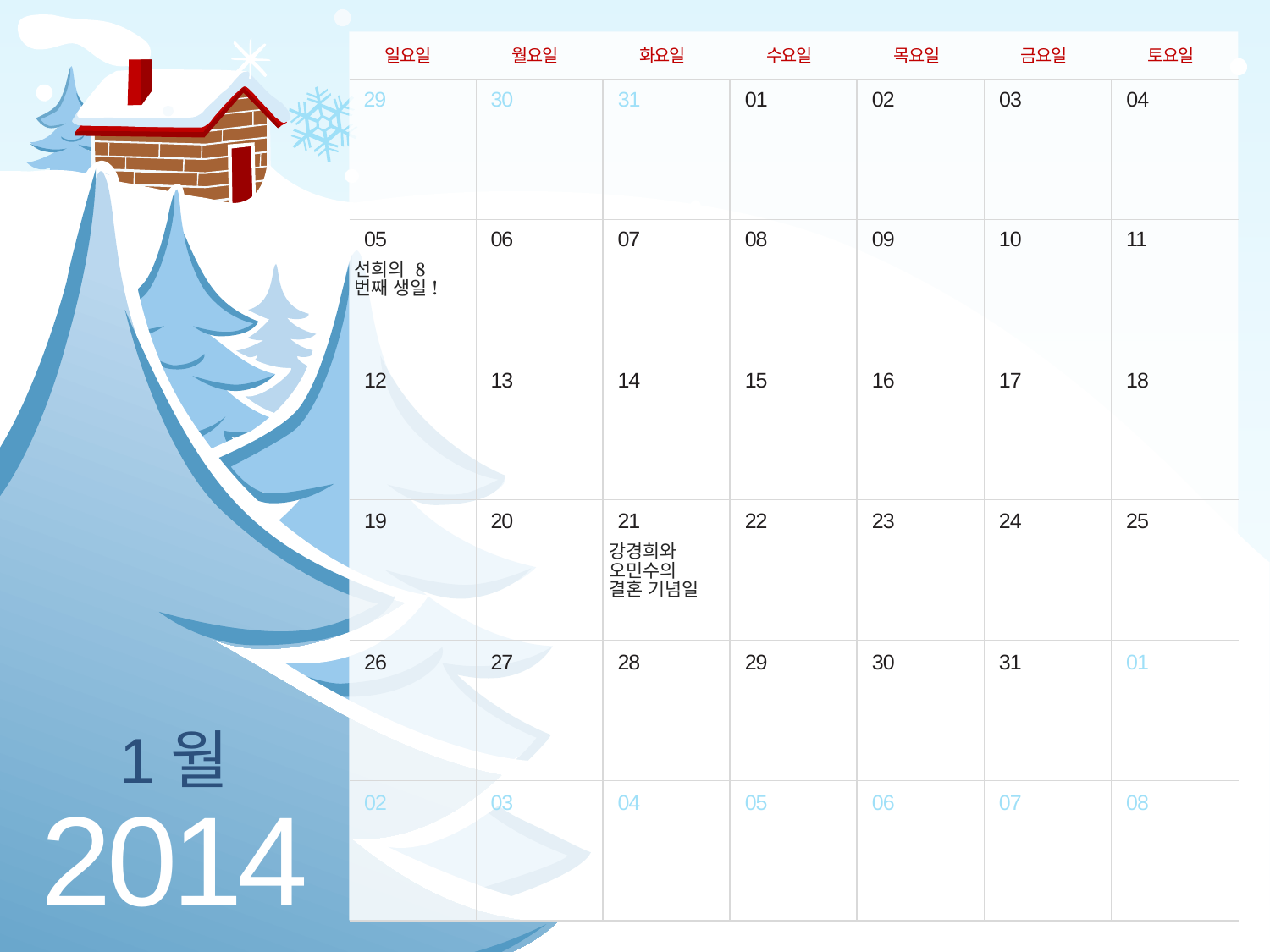

선희의 8번째 생일!

강경희와 오민수의 결혼 기념일